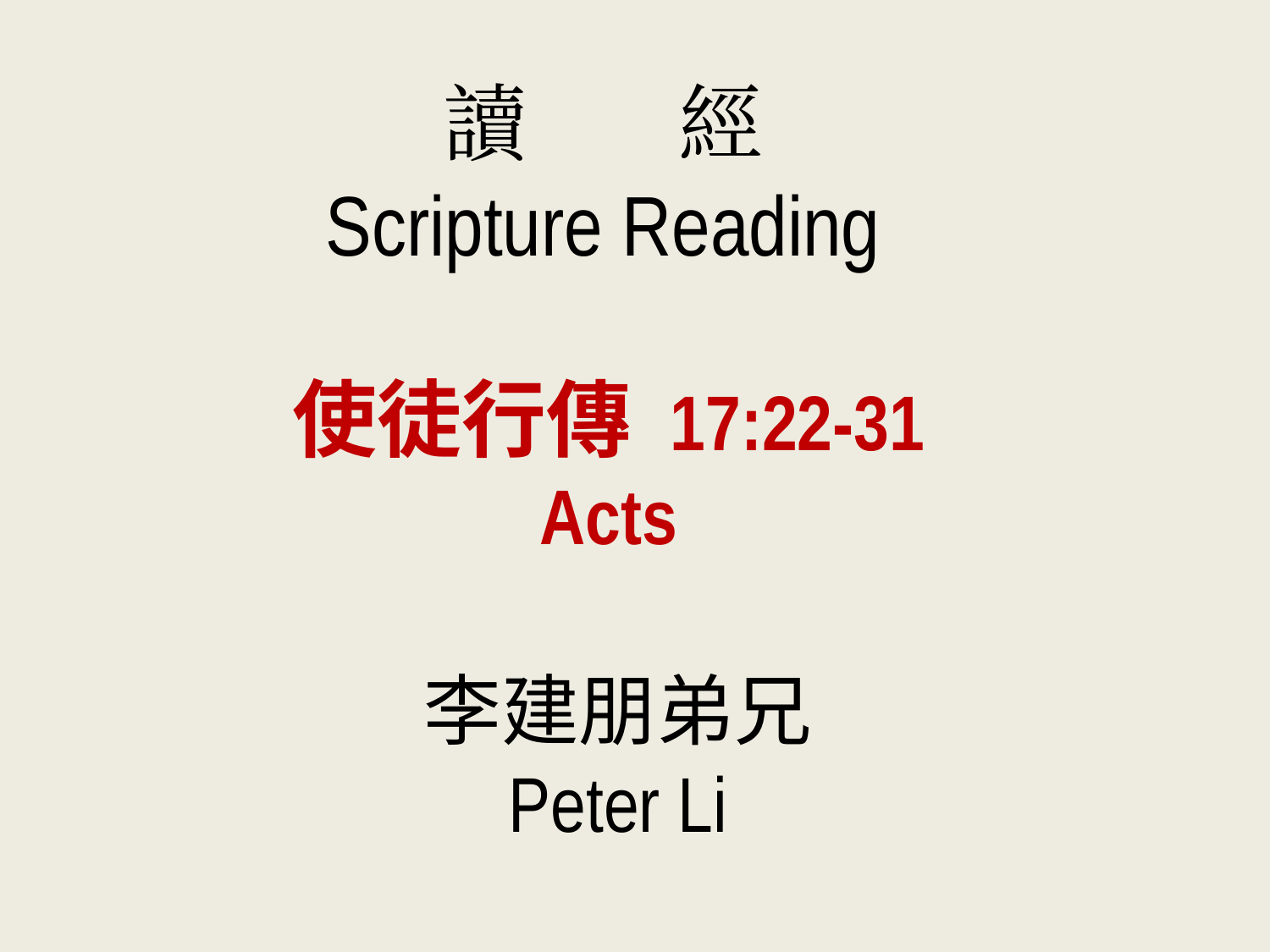

讀       經
Scripture Reading

使徒行傳 17:22-31
Acts
李建朋弟兄
Peter Li